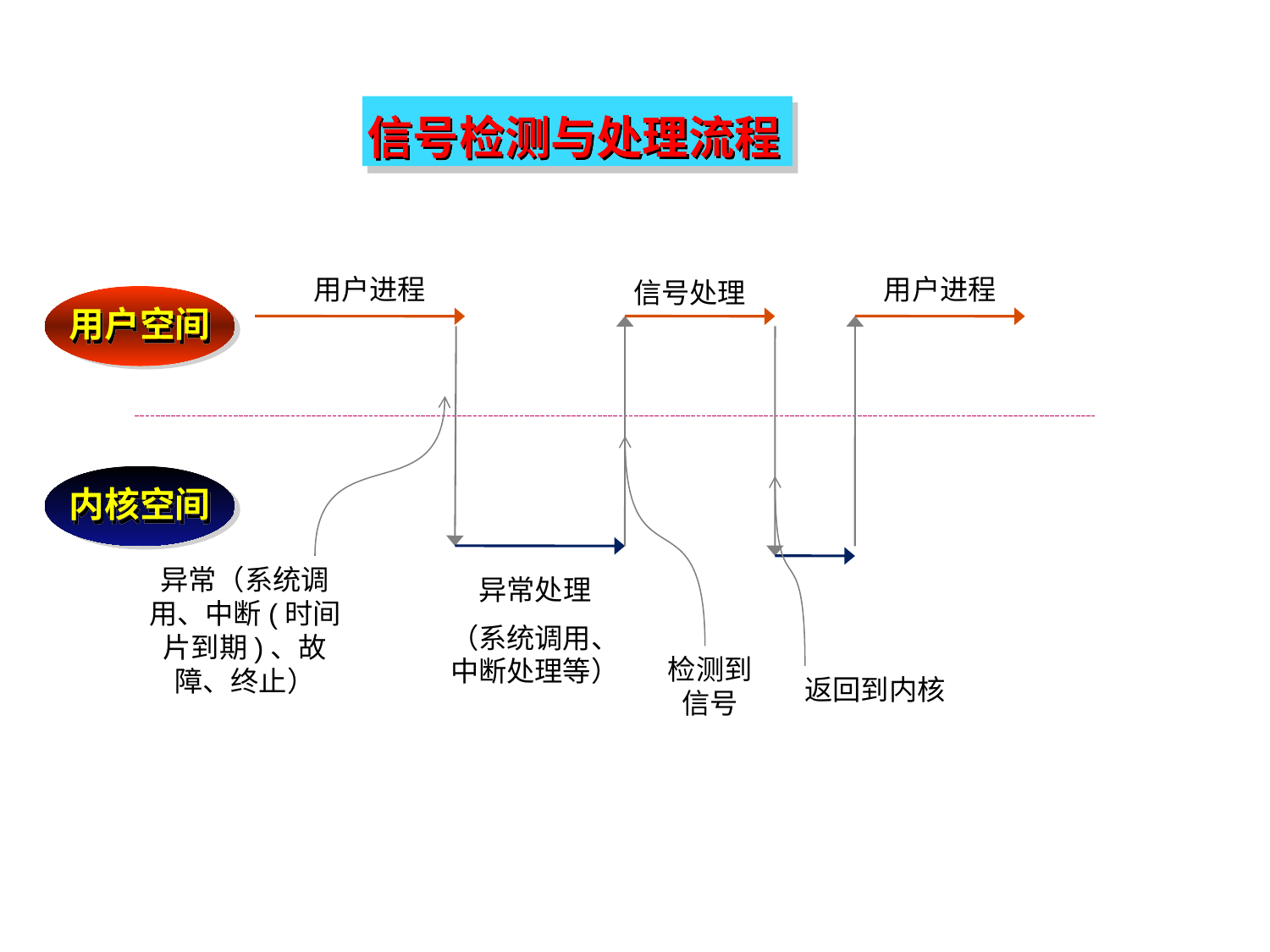

信号检测与处理流程
用户进程
用户进程
信号处理

用户空间

内核空间
异常（系统调用、中断(时间片到期)、故障、终止）
异常处理
（系统调用、中断处理等）
检测到信号
返回到内核